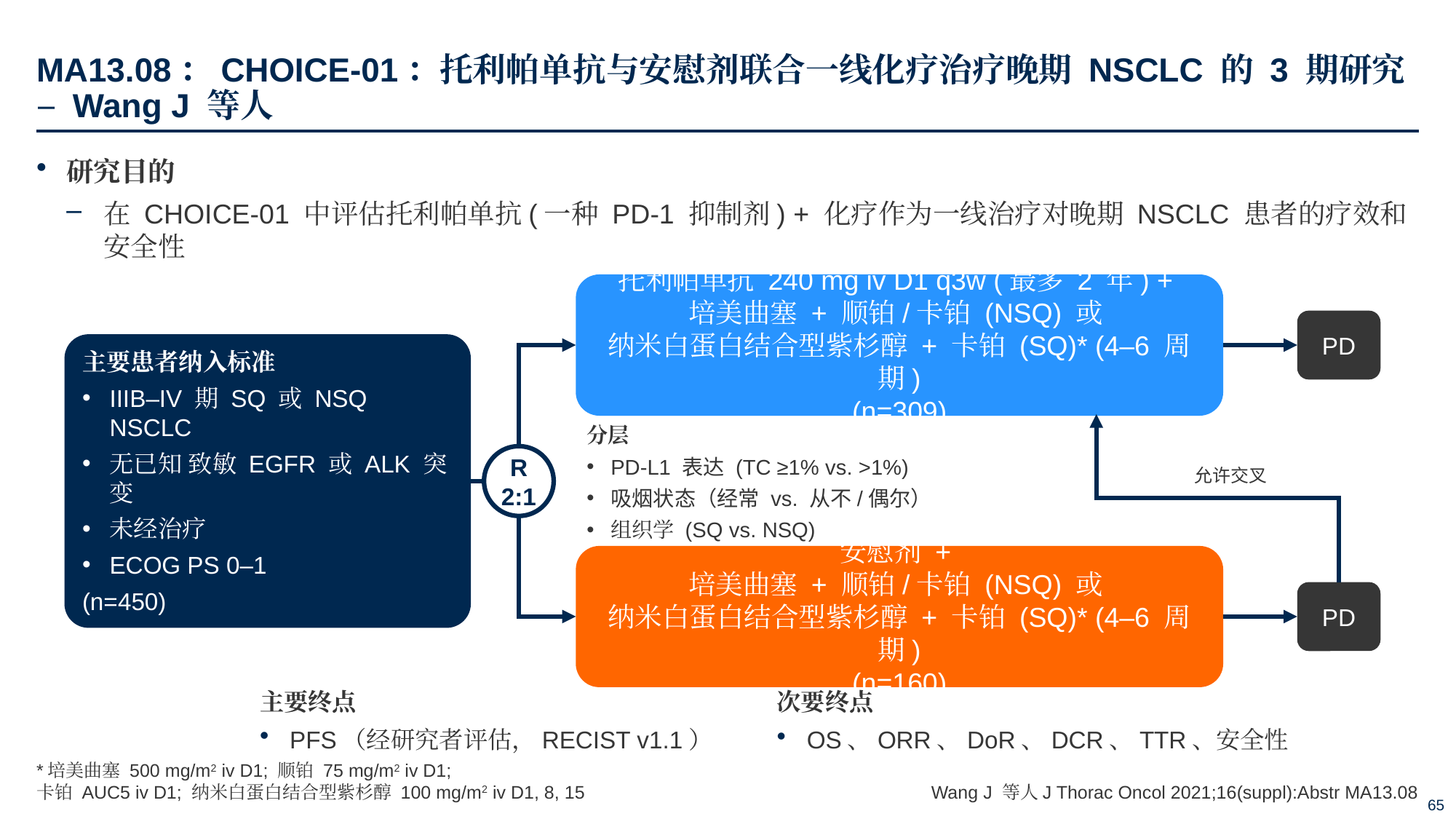

# MA13.08：CHOICE-01：托利帕单抗与安慰剂联合一线化疗治疗晚期 NSCLC 的 3 期研究 – Wang J 等人
研究目的
在 CHOICE-01 中评估托利帕单抗(一种 PD-1 抑制剂) + 化疗作为一线治疗对晚期 NSCLC 患者的疗效和安全性
托利帕单抗 240 mg iv D1 q3w (最多 2 年) +
培美曲塞 + 顺铂/卡铂 (NSQ) 或
纳米白蛋白结合型紫杉醇 + 卡铂 (SQ)* (4–6 周期)
(n=309)
PD
主要患者纳入标准
IIIB–IV 期 SQ 或 NSQ NSCLC
无已知 致敏 EGFR 或 ALK 突变
未经治疗
ECOG PS 0–1
(n=450)
分层
PD-L1 表达 (TC ≥1% vs. >1%)
吸烟状态（经常 vs. 从不/偶尔）
组织学 (SQ vs. NSQ)
R
2:1
允许交叉
安慰剂 +
培美曲塞 + 顺铂/卡铂 (NSQ) 或
纳米白蛋白结合型紫杉醇 + 卡铂 (SQ)* (4–6 周期)
(n=160)
PD
主要终点
PFS（经研究者评估，RECIST v1.1）
次要终点
OS、ORR、DoR、DCR、TTR、安全性
*培美曲塞 500 mg/m2 iv D1; 顺铂 75 mg/m2 iv D1;
卡铂 AUC5 iv D1; 纳米白蛋白结合型紫杉醇 100 mg/m2 iv D1, 8, 15
Wang J 等人J Thorac Oncol 2021;16(suppl):Abstr MA13.08